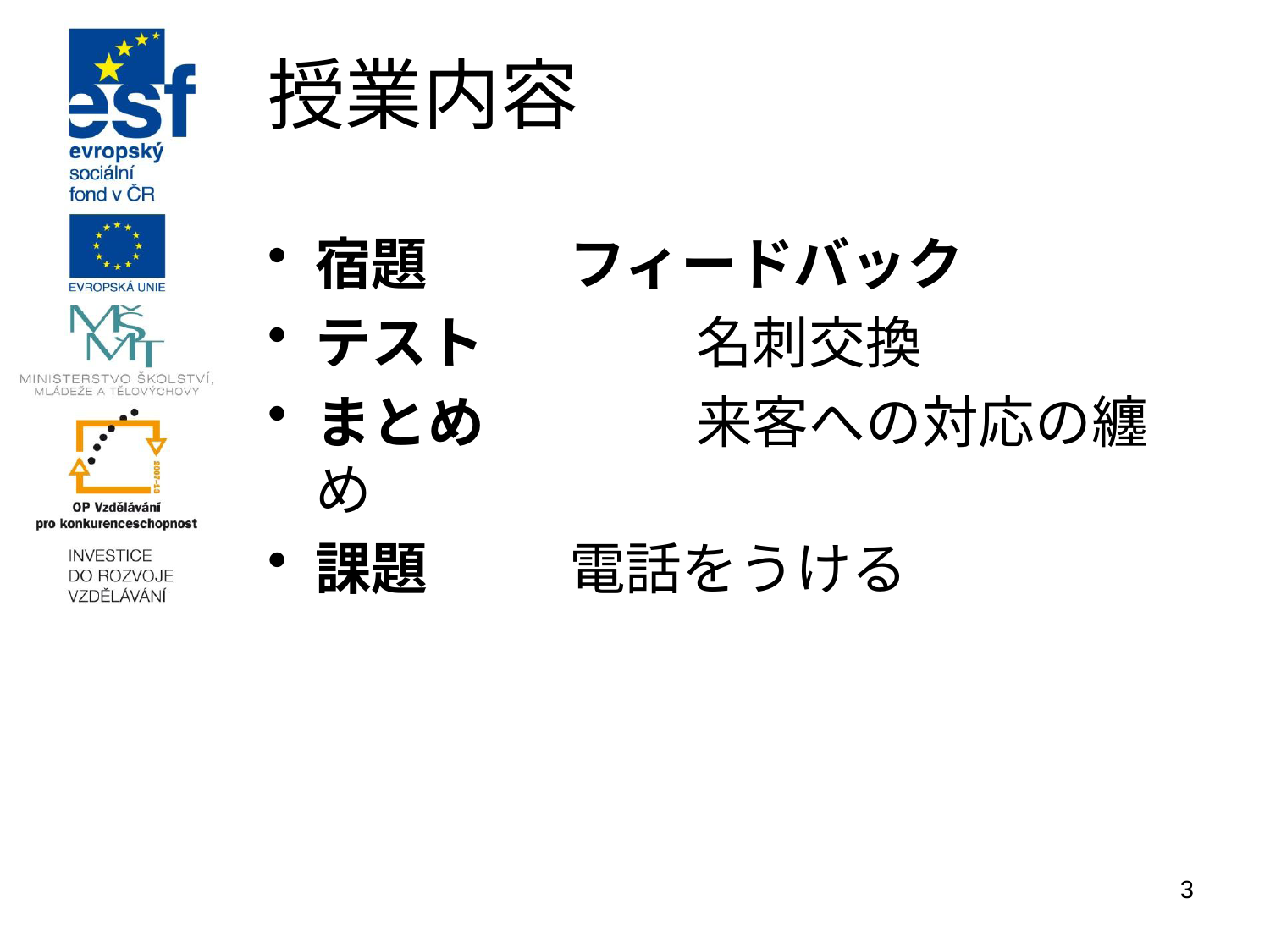

# 授業内容
宿題		フィードバック
テスト		名刺交換
まとめ		来客への対応の纏め
課題		電話をうける
3